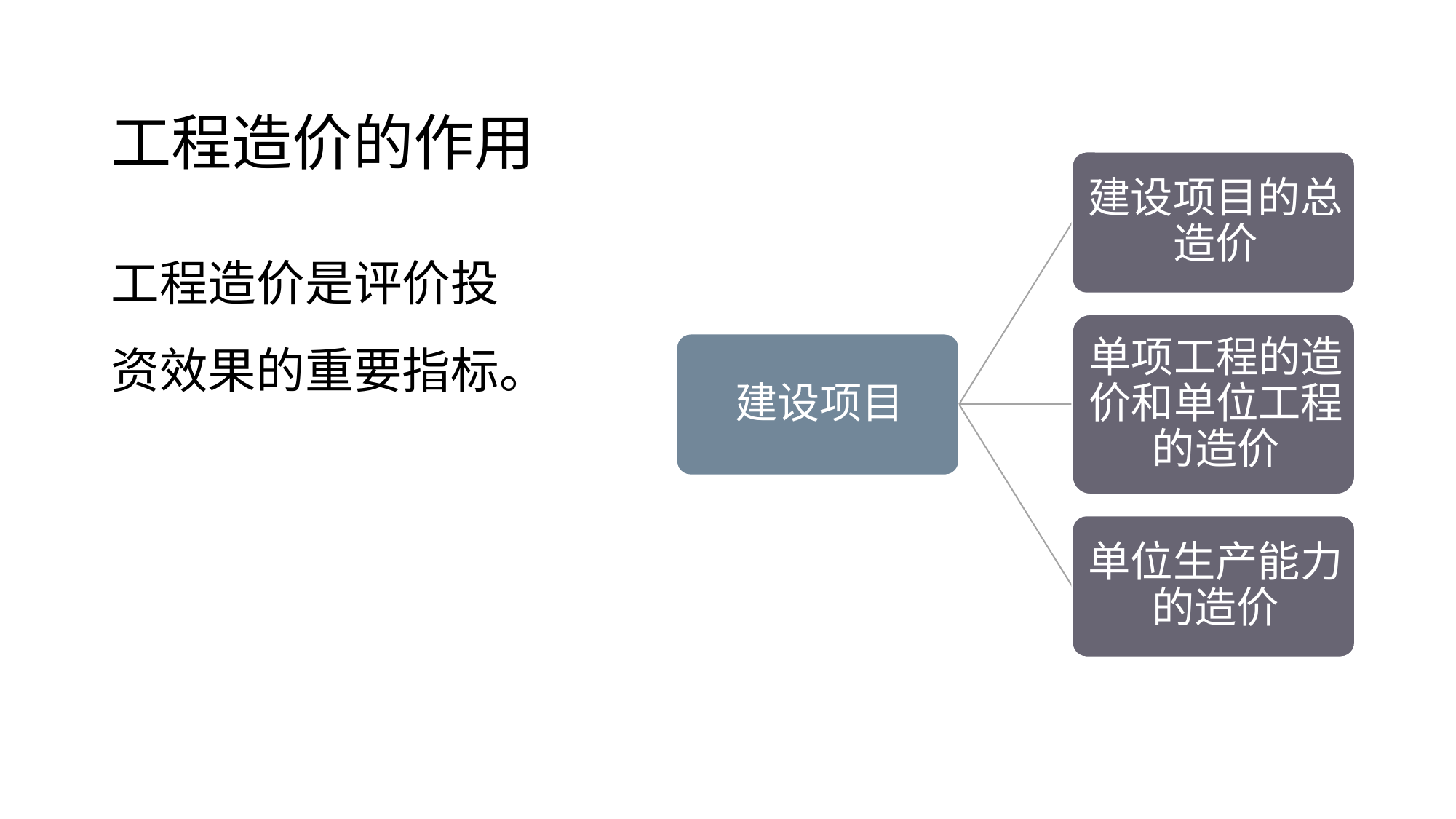

# 工程造价的作用
建设项目

建设项目的总造价

单项工程的造价和单位工程的造价

单位生产能力的造价
工程造价是评价投资效果的重要指标。